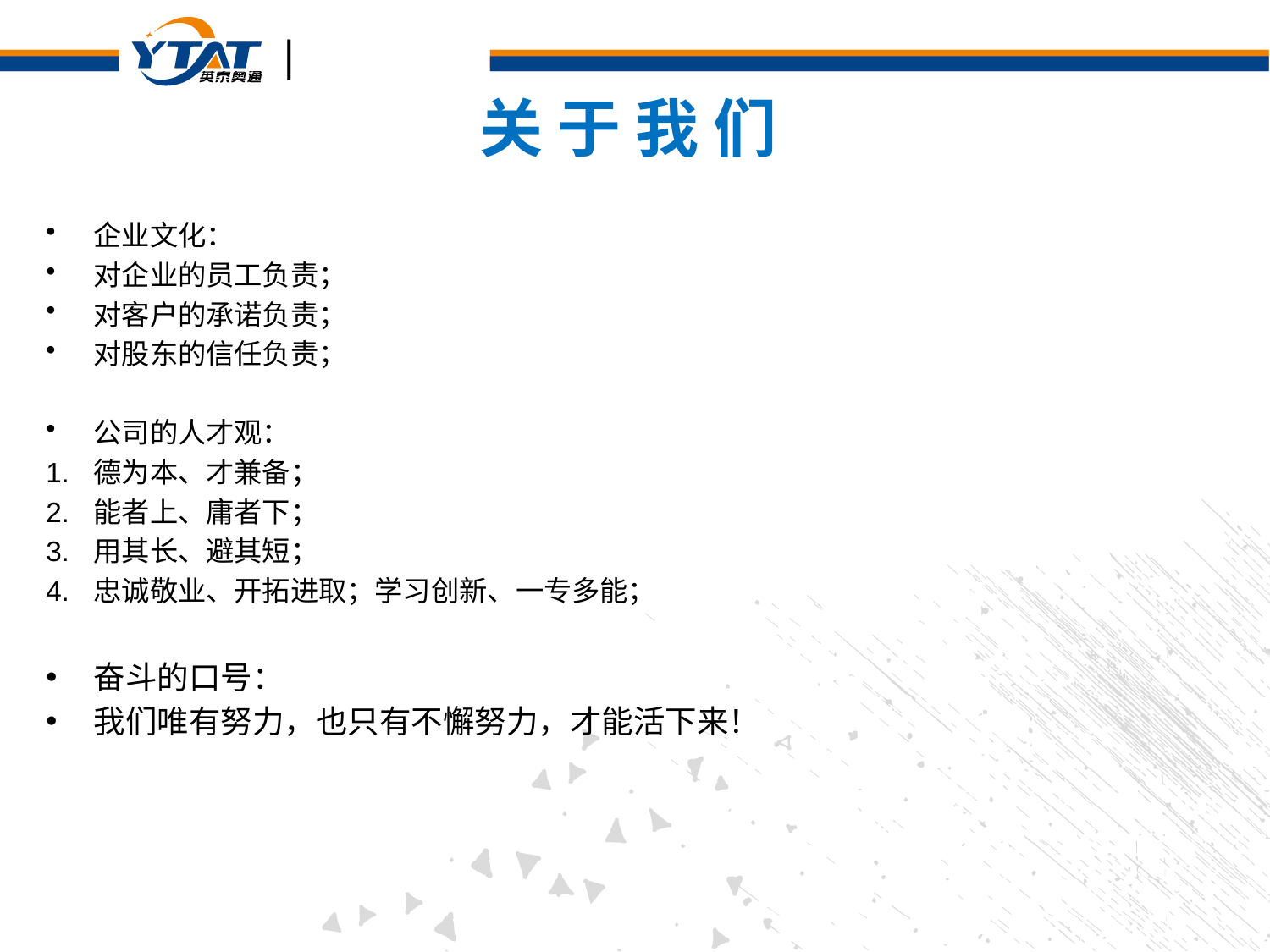

关 于 我 们

企业文化：
对企业的员工负责；
对客户的承诺负责；
对股东的信任负责；

公司的人才观：
德为本、才兼备；
能者上、庸者下；
用其长、避其短；
忠诚敬业、开拓进取；学习创新、一专多能；

奋斗的口号：
我们唯有努力，也只有不懈努力，才能活下来！